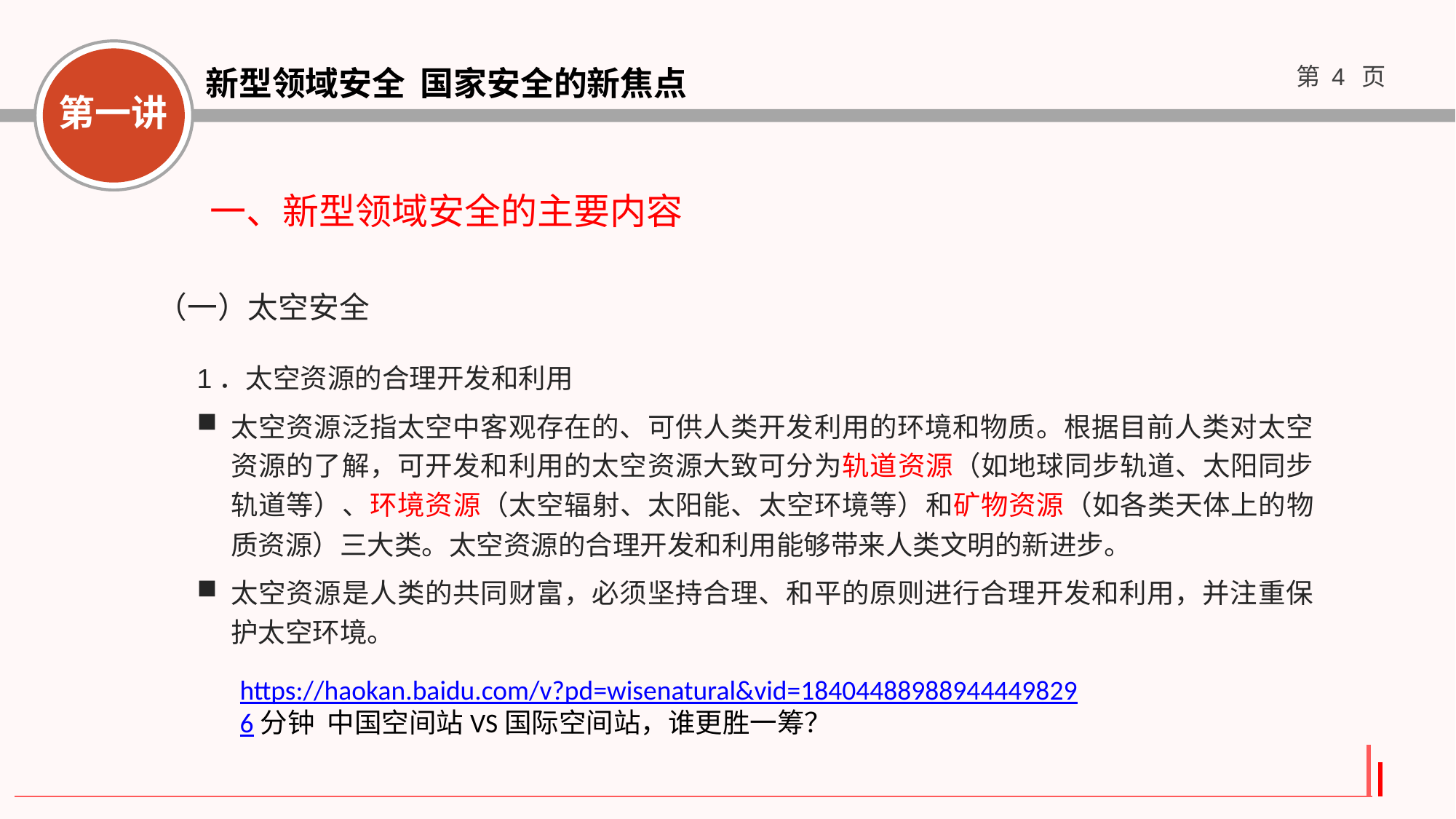

一、新型领域安全的主要内容
（一）太空安全
1．太空资源的合理开发和利用
太空资源泛指太空中客观存在的、可供人类开发利用的环境和物质。根据目前人类对太空资源的了解，可开发和利用的太空资源大致可分为轨道资源（如地球同步轨道、太阳同步轨道等）、环境资源（太空辐射、太阳能、太空环境等）和矿物资源（如各类天体上的物质资源）三大类。太空资源的合理开发和利用能够带来人类文明的新进步。
太空资源是人类的共同财富，必须坚持合理、和平的原则进行合理开发和利用，并注重保护太空环境。
https://haokan.baidu.com/v?pd=wisenatural&vid=184044889889444498296分钟  中国空间站VS国际空间站，谁更胜一筹？